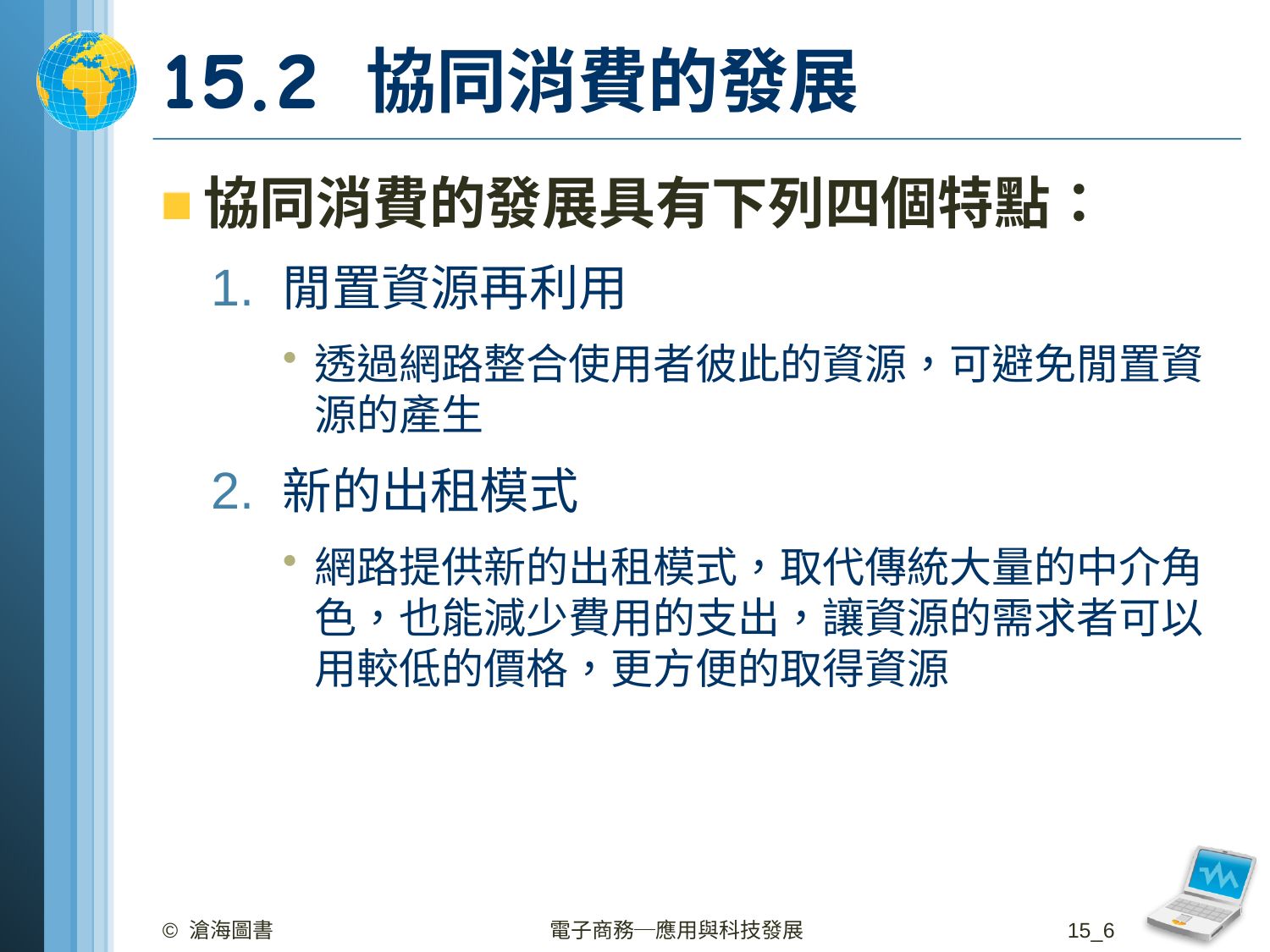

# 15.2 協同消費的發展
協同消費的發展具有下列四個特點：
閒置資源再利用
透過網路整合使用者彼此的資源，可避免閒置資源的產生
新的出租模式
網路提供新的出租模式，取代傳統大量的中介角色，也能減少費用的支出，讓資源的需求者可以用較低的價格，更方便的取得資源
© 滄海圖書
電子商務─應用與科技發展
15_6